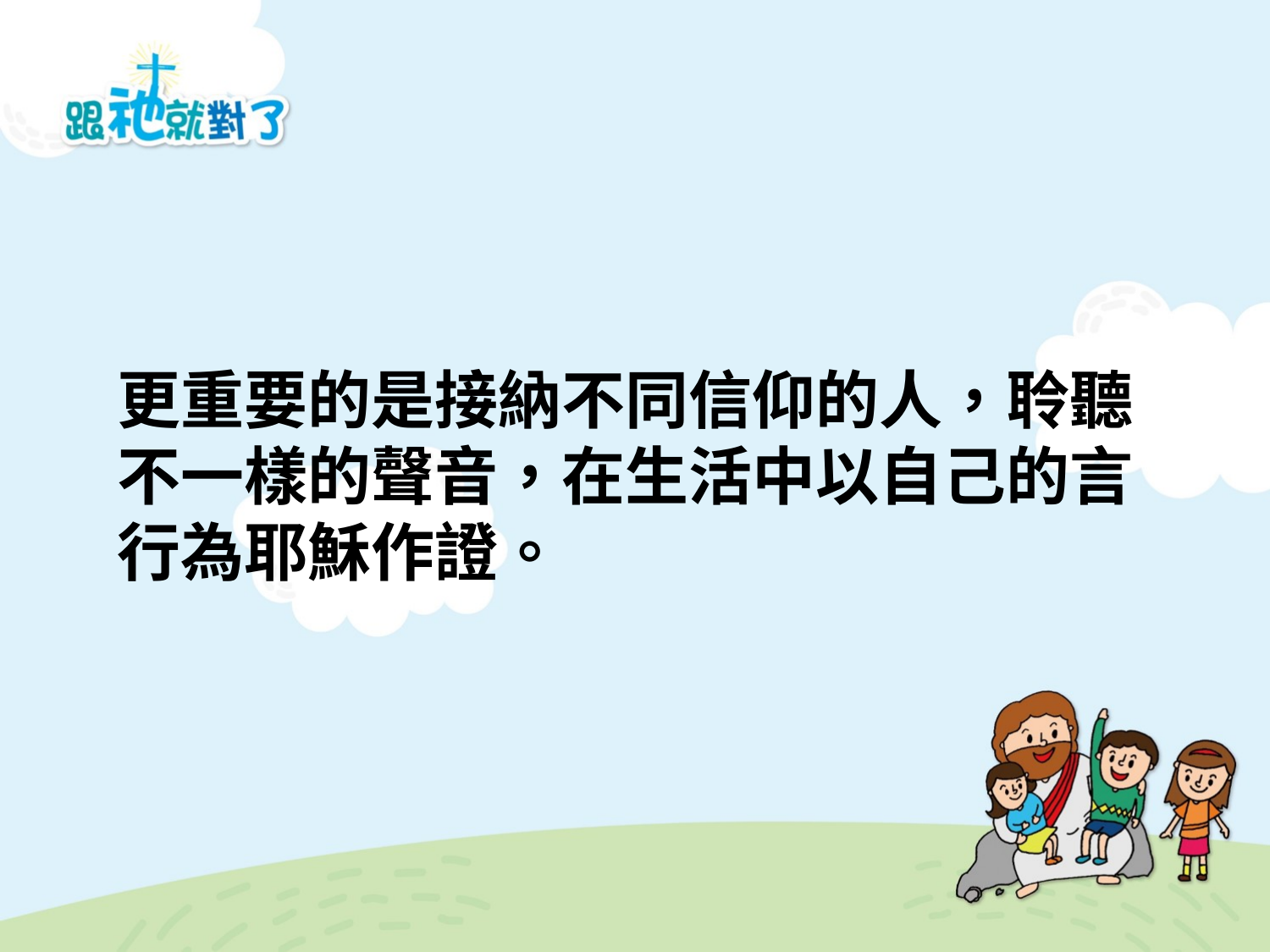

更重要的是接納不同信仰的人，聆聽不一樣的聲音，在生活中以自己的言行為耶穌作證。